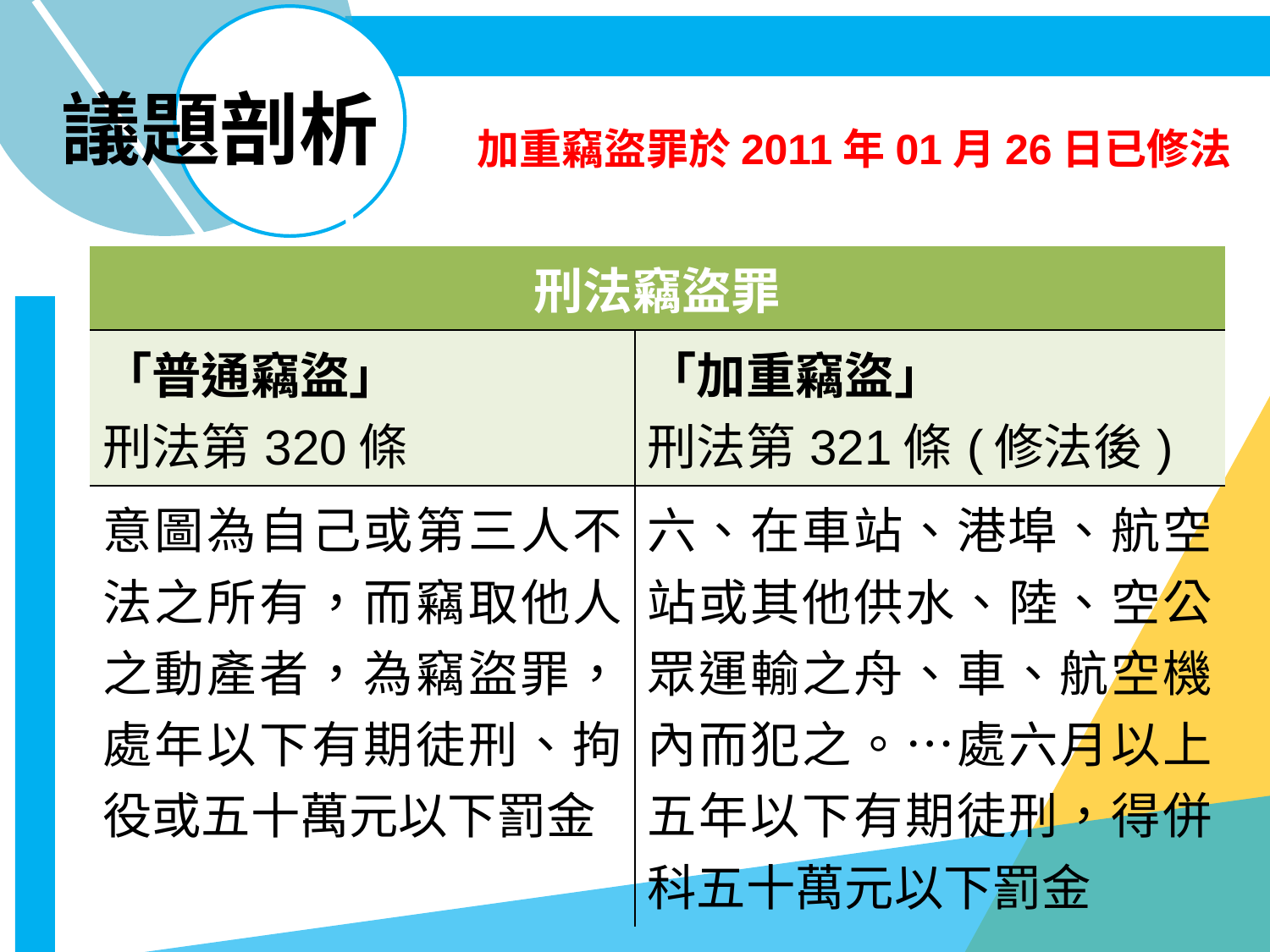

# 議題剖析
加重竊盜罪於2011年01月26日已修法
| 刑法竊盜罪 |  |
| --- | --- |
| 「普通竊盜」 刑法第320條 | 「加重竊盜」 刑法第321條(修法後) |
| 意圖為自己或第三人不法之所有，而竊取他人之動產者，為竊盜罪，處年以下有期徒刑、拘役或五十萬元以下罰金 | 六、在車站、港埠、航空站或其他供水、陸、空公眾運輸之舟、車、航空機內而犯之。…處六月以上五年以下有期徒刑，得併科五十萬元以下罰金 |